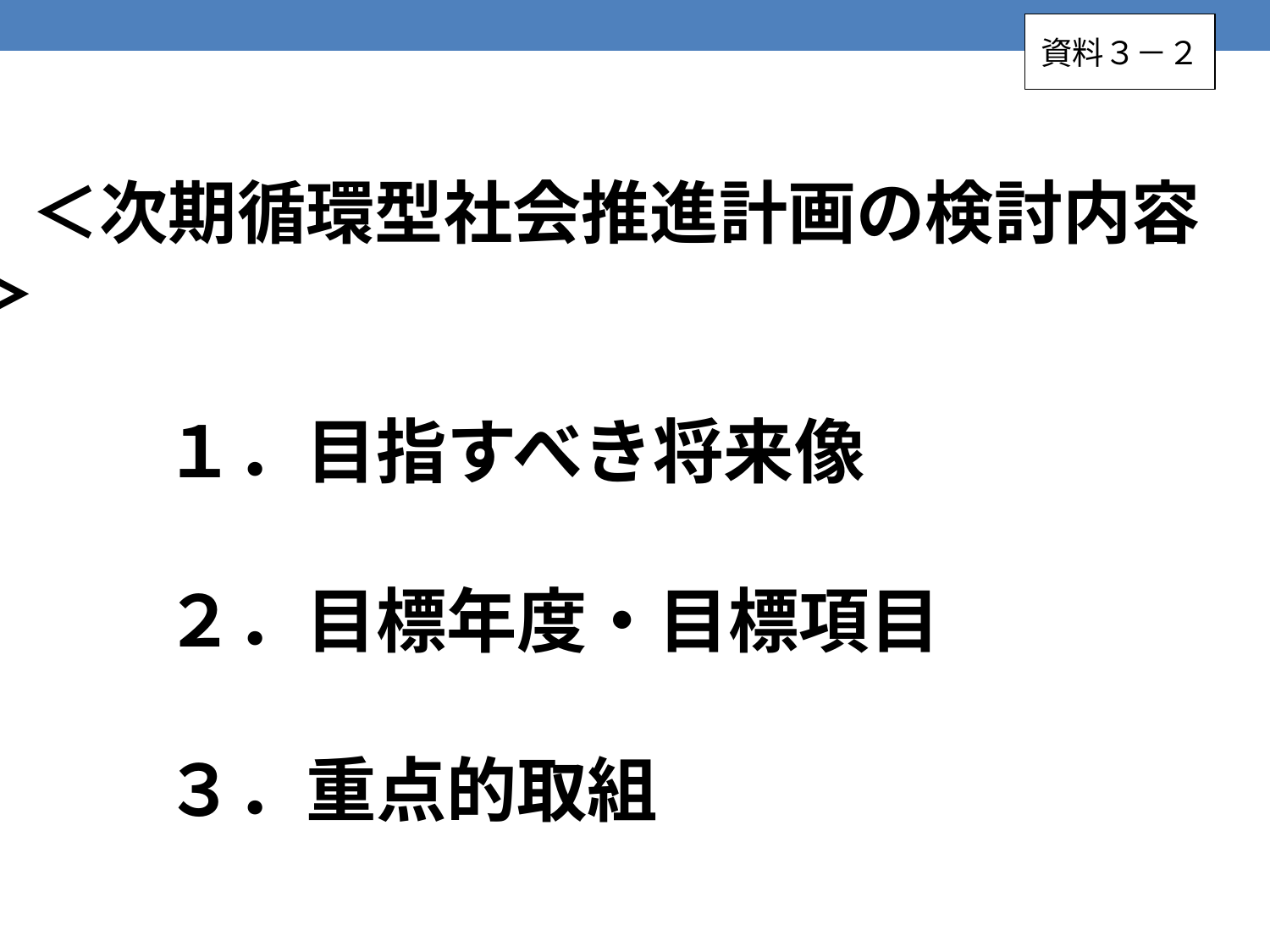

資料３－２
　＜次期循環型社会推進計画の検討内容＞
１．目指すべき将来像
２．目標年度・目標項目
３．重点的取組